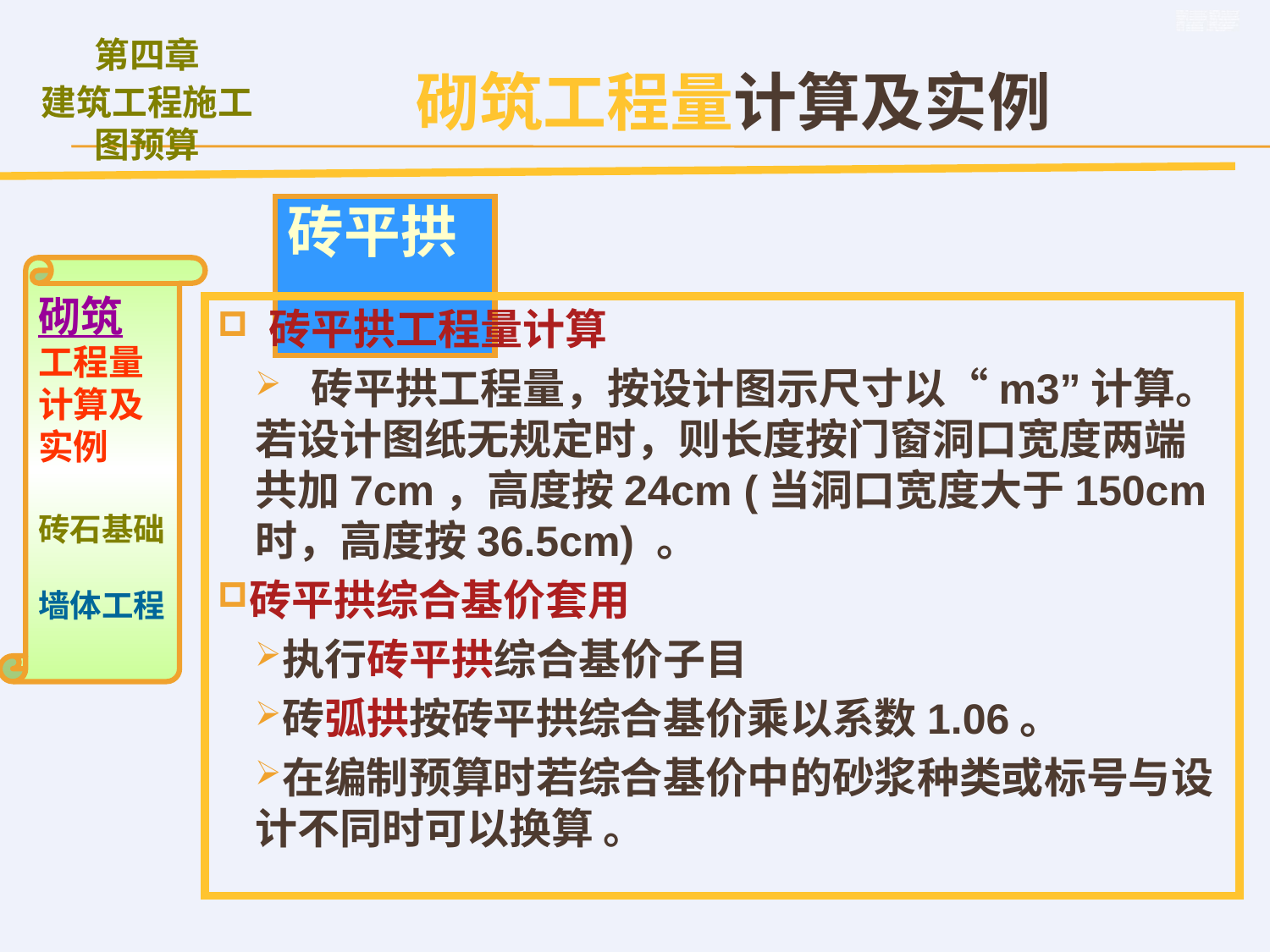

砌筑工程量计算及实例
# 砖平拱
砌筑
工程量计算及实例

砖石基础

墙体工程

 砖平拱工程量计算
  砖平拱工程量，按设计图示尺寸以“m3”计算。若设计图纸无规定时，则长度按门窗洞口宽度两端共加7cm，高度按24cm (当洞口宽度大于150cm时，高度按36.5cm) 。
砖平拱综合基价套用
执行砖平拱综合基价子目
砖弧拱按砖平拱综合基价乘以系数1.06。
在编制预算时若综合基价中的砂浆种类或标号与设计不同时可以换算 。
69